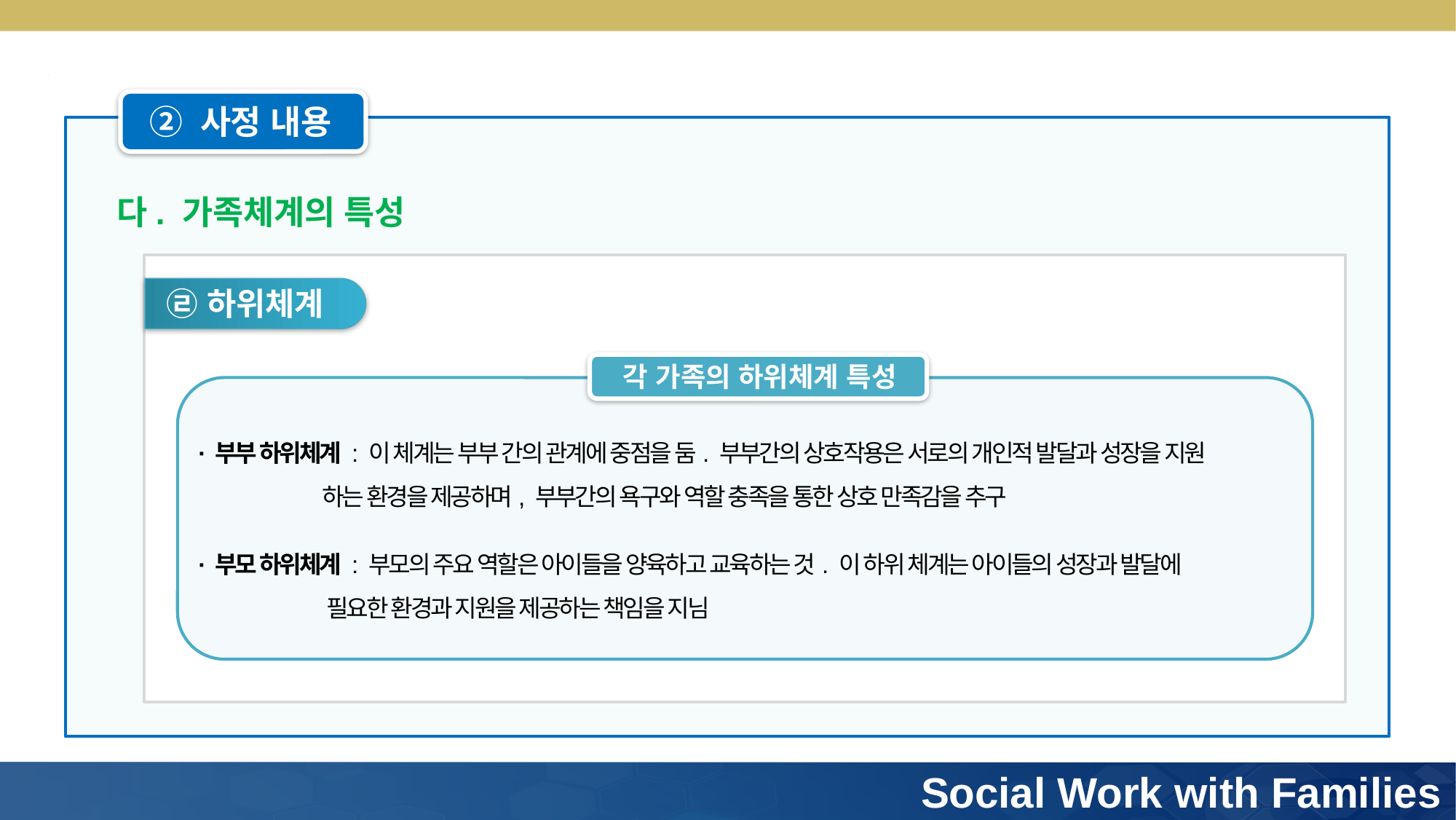

② 사정 내용

다. 가족체계의 특성

㉣ 하위체계

각 가족의 하위체계 특성

∙ 부부 하위체계 : 이 체계는 부부 간의 관계에 중점을 둠. 부부간의 상호작용은 서로의 개인적 발달과 성장을 지원
                          하는 환경을 제공하며, 부부간의 욕구와 역할 충족을 통한 상호 만족감을 추구

∙ 부모 하위체계 : 부모의 주요 역할은 아이들을 양육하고 교육하는 것. 이 하위 체계는 아이들의 성장과 발달에
                           필요한 환경과 지원을 제공하는 책임을 지님